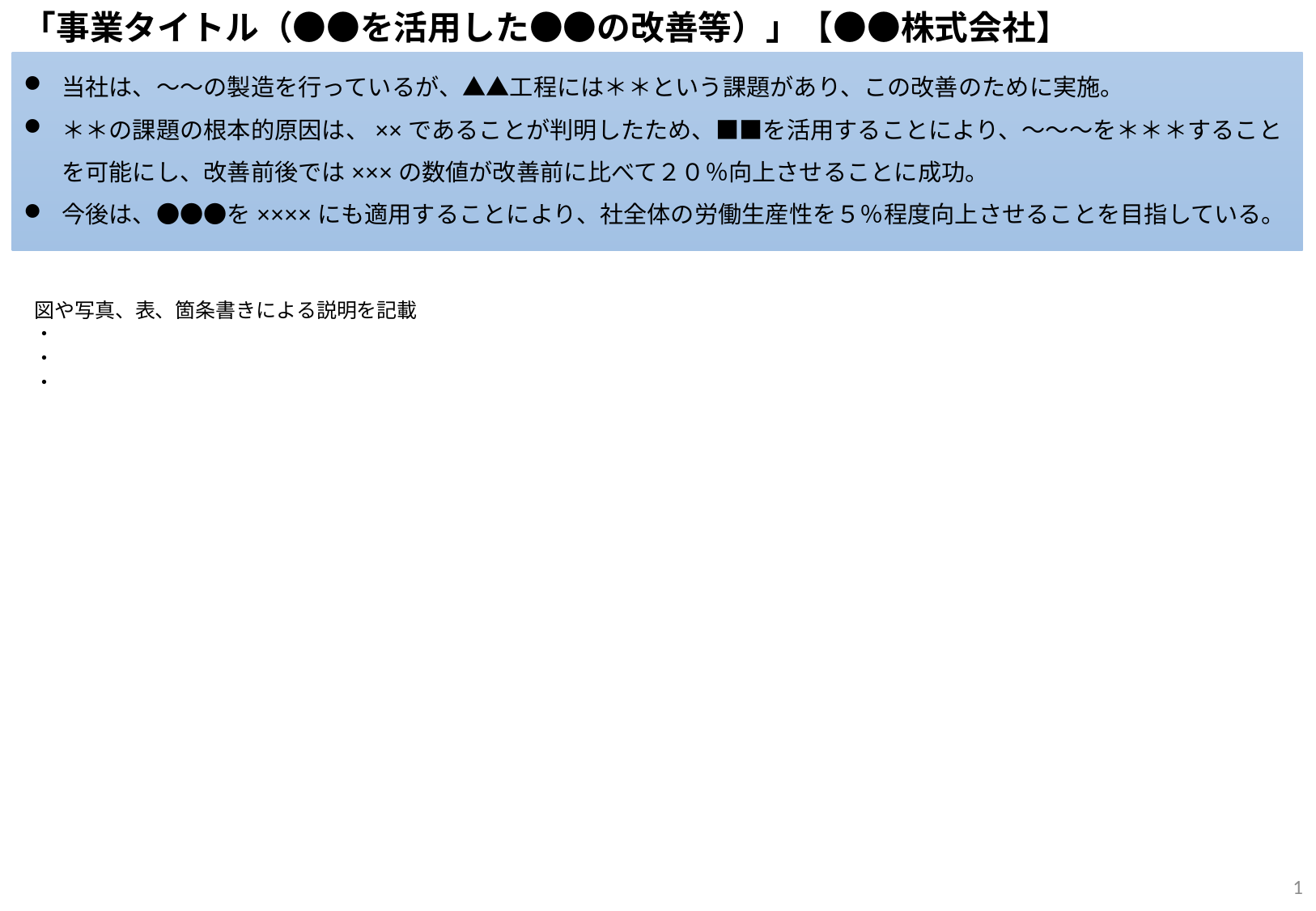

「事業タイトル（●●を活用した●●の改善等）」【●●株式会社】
当社は、～～の製造を行っているが、▲▲工程には＊＊という課題があり、この改善のために実施。
＊＊の課題の根本的原因は、××であることが判明したため、■■を活用することにより、～～～を＊＊＊することを可能にし、改善前後では×××の数値が改善前に比べて２０％向上させることに成功。
今後は、●●●を××××にも適用することにより、社全体の労働生産性を５％程度向上させることを目指している。
図や写真、表、箇条書きによる説明を記載
・
・
・
1